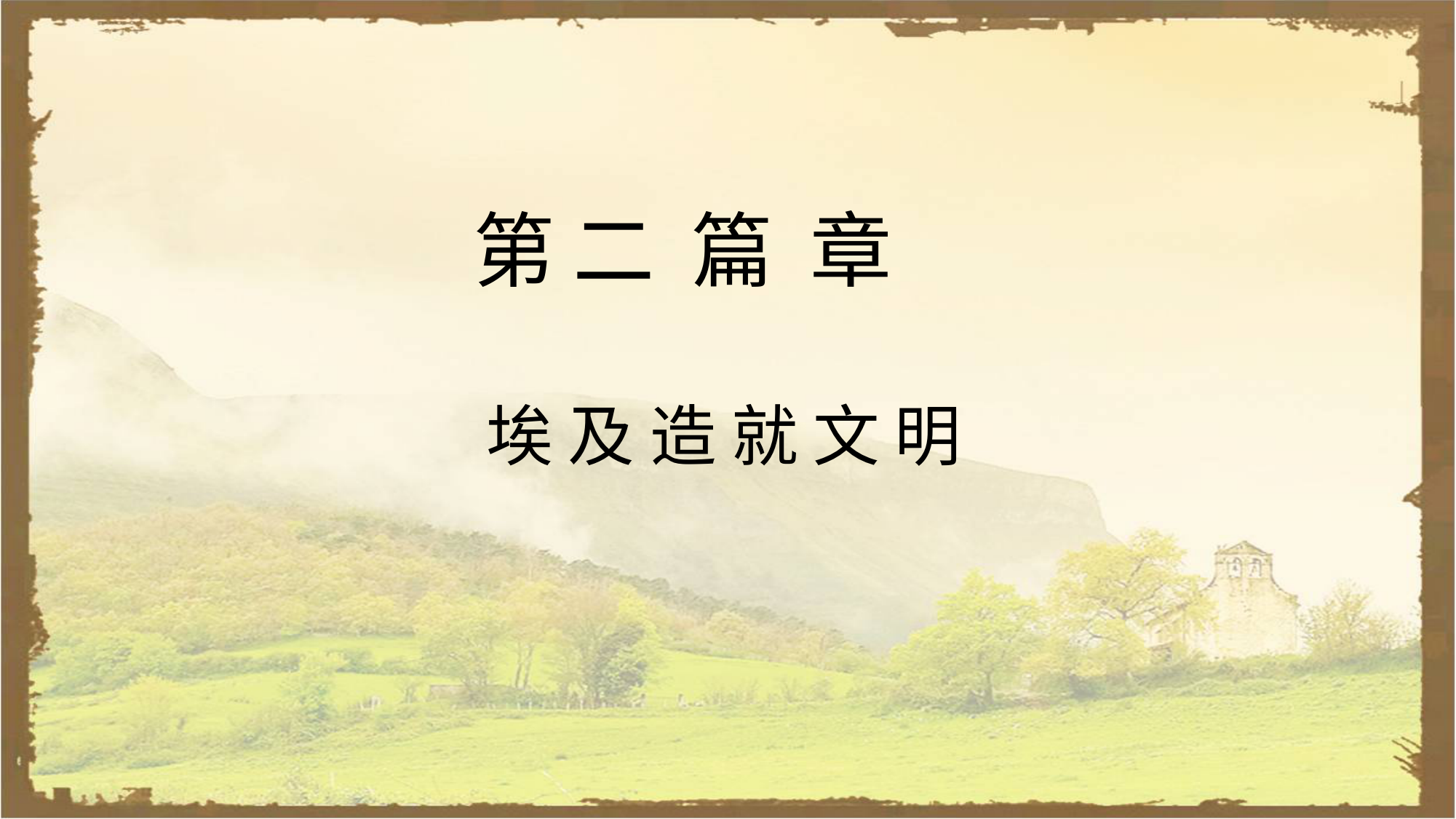

第 二  篇  章
埃 及 造 就 文 明